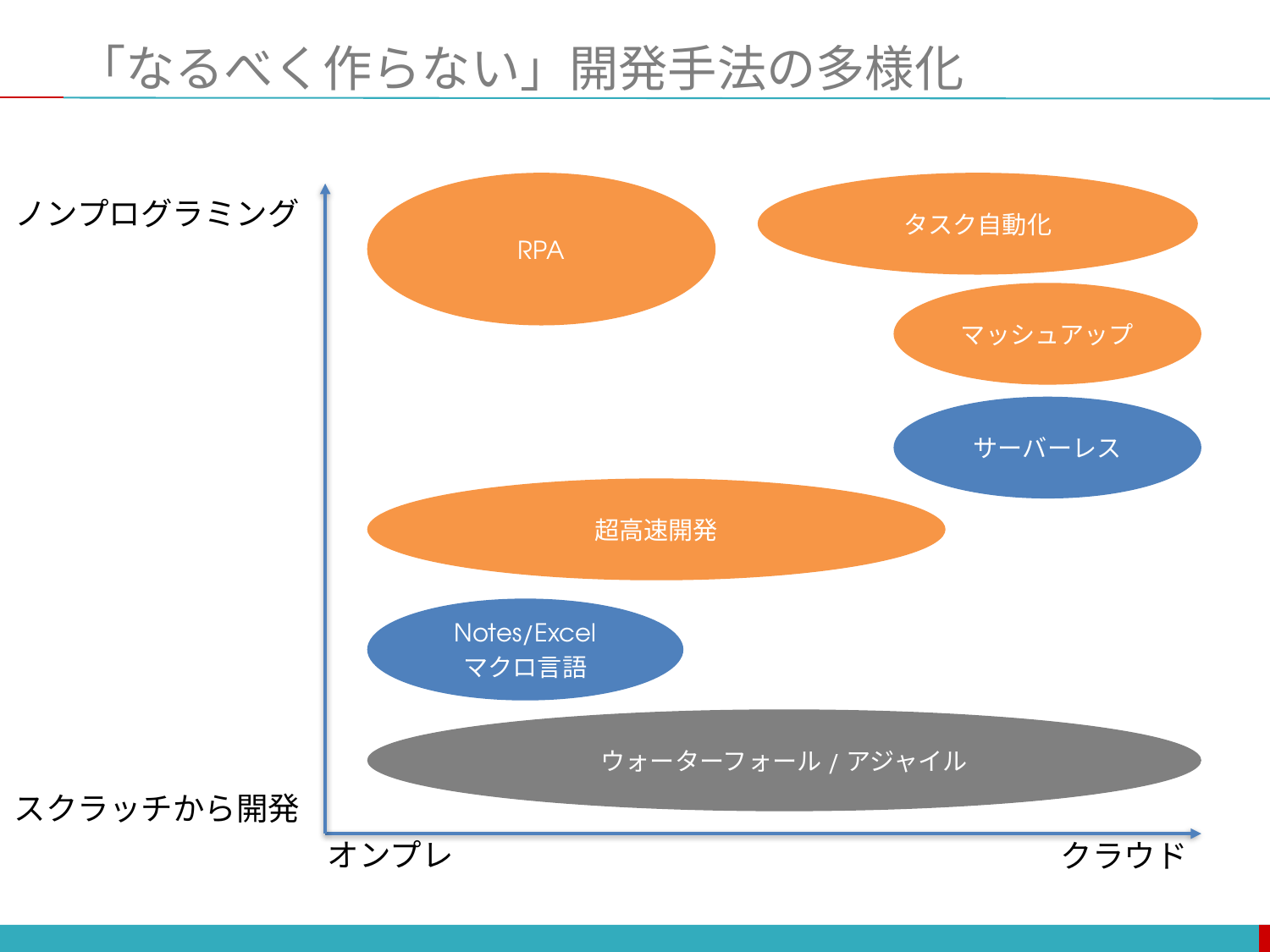

# 「なるべく作らない」開発手法の多様化
RPA
タスク自動化
ノンプログラミング
マッシュアップ
サーバーレス
超高速開発
Notes/Excel
マクロ言語
ウォーターフォール/アジャイル
スクラッチから開発
オンプレ
クラウド